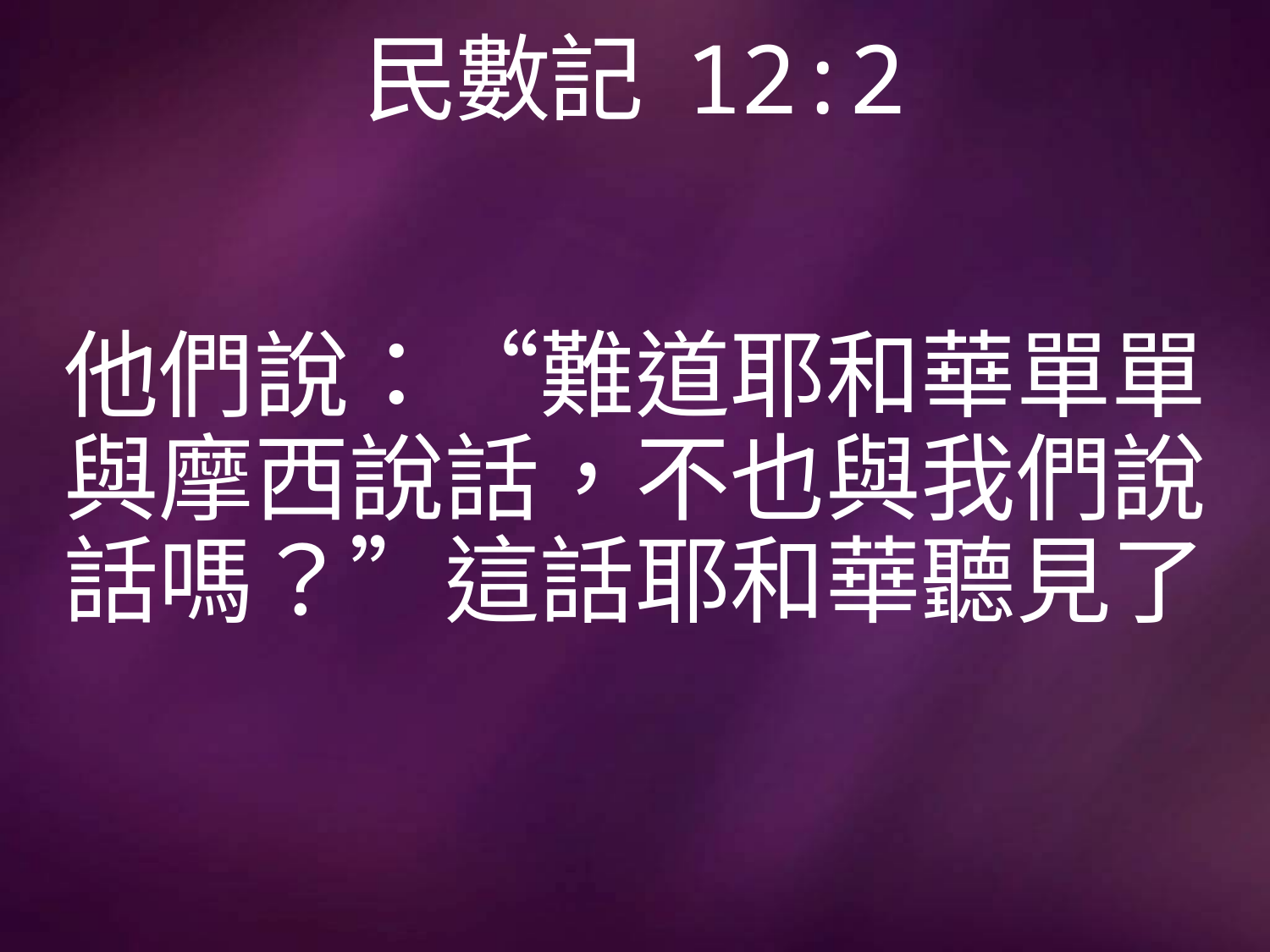

# 民數記 12:2
他們說：“難道耶和華單單與摩西說話，不也與我們說話嗎？”這話耶和華聽見了